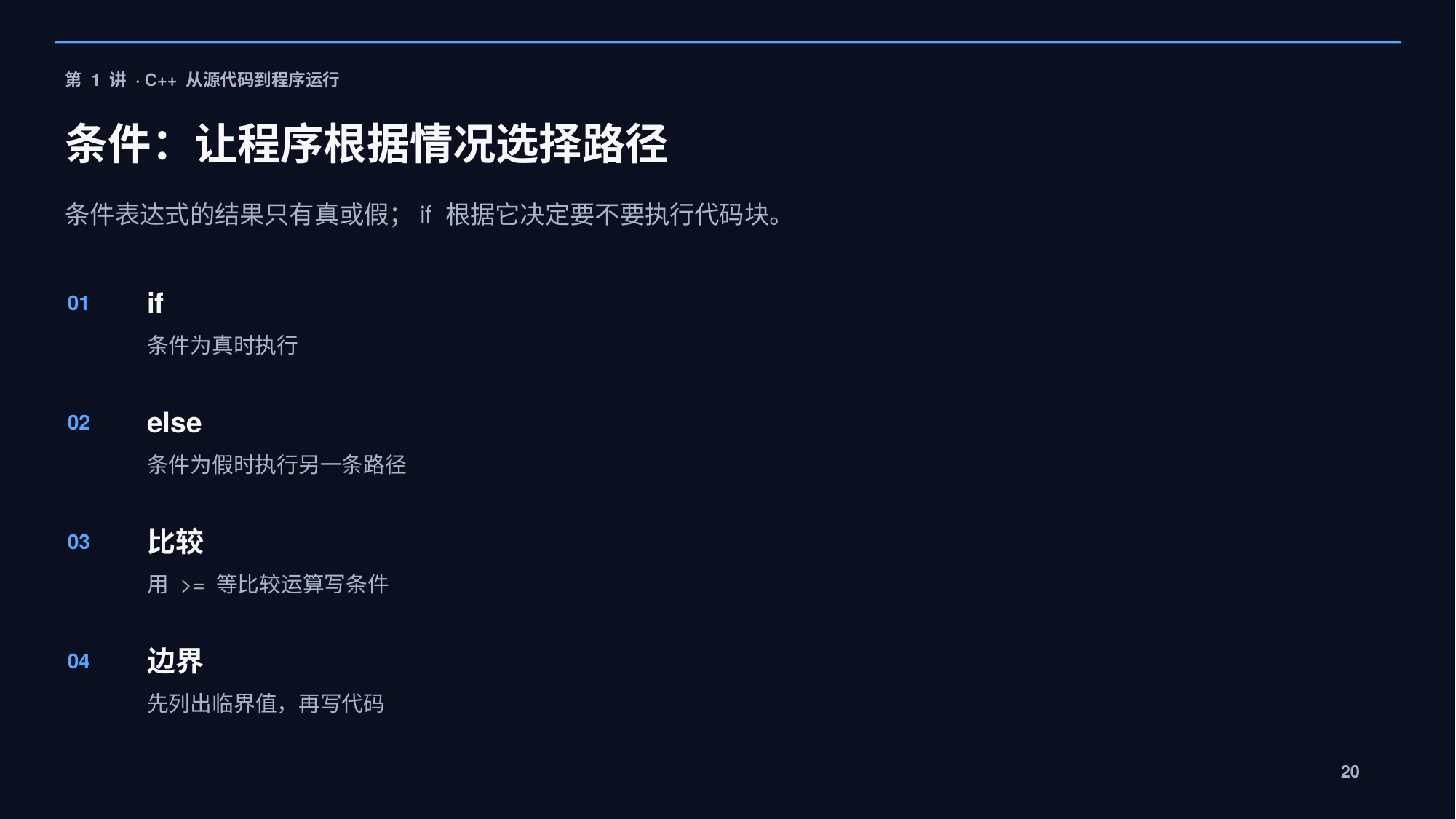

第 1 讲 · C++ 从源代码到程序运行
条件：让程序根据情况选择路径
条件表达式的结果只有真或假；if 根据它决定要不要执行代码块。
if
01
条件为真时执行
else
02
条件为假时执行另一条路径
比较
03
用 >= 等比较运算写条件
边界
04
先列出临界值，再写代码
20